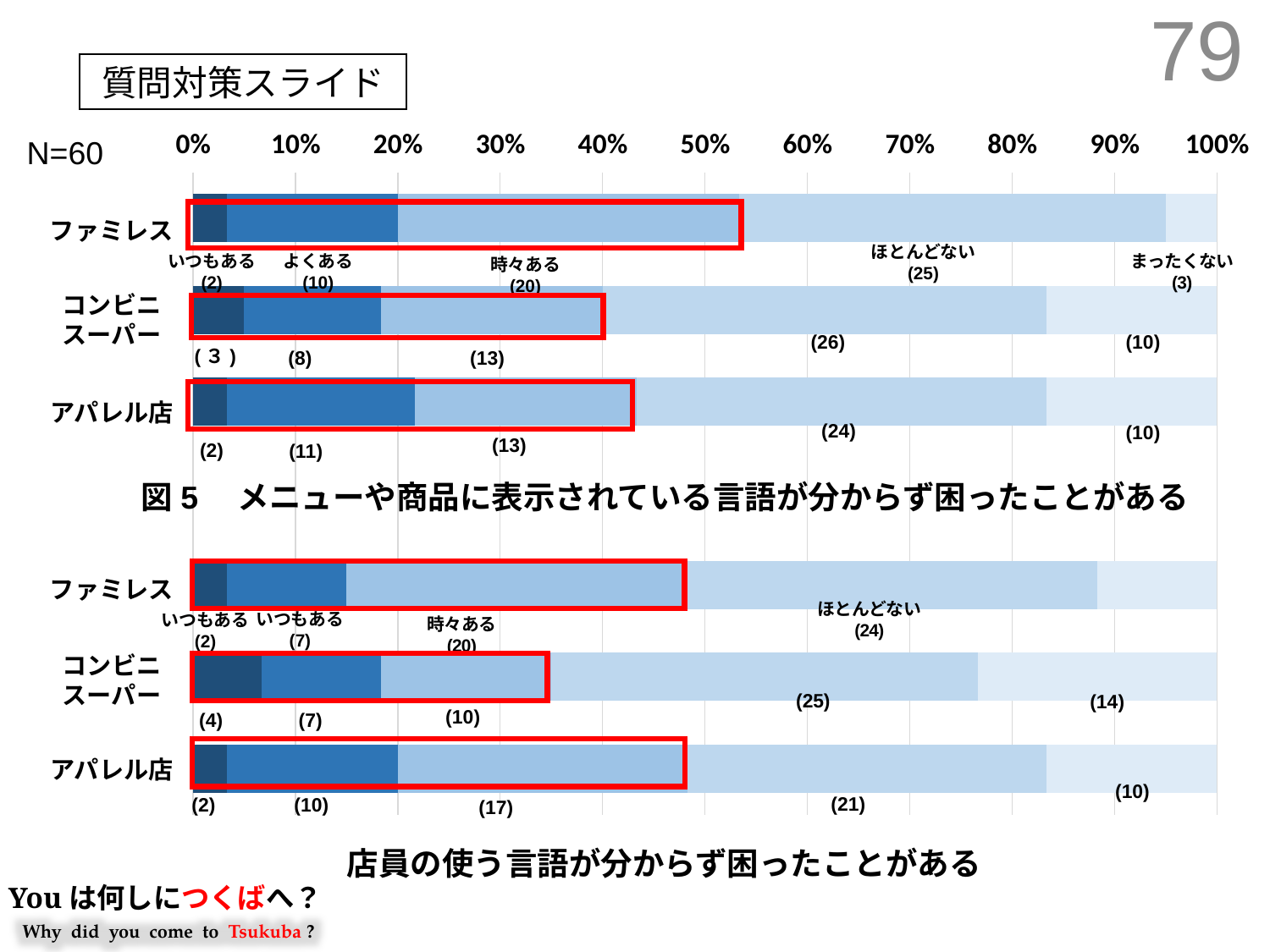

79
質問対策スライド

### Chart

| Category | いつもある | よくある | 時々ある | ほとんどない | まったくない |
|---|---|---|---|---|---|
| アパレル | 2.0 | 10.0 | 17.0 | 21.0 | 10.0 |
| コンビニスーパー | 4.0 | 7.0 | 10.0 | 25.0 | 14.0 |
| ファミレス | 2.0 | 7.0 | 20.0 | 24.0 | 7.0 |
|  | None | None | None | None | None |
| アパレル | 2.0 | 11.0 | 13.0 | 24.0 | 10.0 |
| コンビニスーパー | 3.0 | 8.0 | 13.0 | 26.0 | 10.0 |
| ファミレス | 2.0 | 10.0 | 20.0 | 25.0 | 3.0 |
N=60

ファミレス
ほとんどない
(25)
いつもある
(2)
よくある
(10)
時々ある
(20)
コンビニ
スーパー

(26)
(10)
(３)
(13)
(8)

アパレル店
(24)
(10)
(13)
(2)
(11)
図5　メニューや商品に表示されている言語が分からず困ったことがある

ファミレス
いつもある
(7)
いつもある
(2)
コンビニ
スーパー

(14)
(10)
(7)
(4)

アパレル店
(10)
(21)
(2)
(10)
(17)
店員の使う言語が分からず困ったことがある
Youは何しにつくばへ？
Why  did  you  come  to  Tsukuba ?